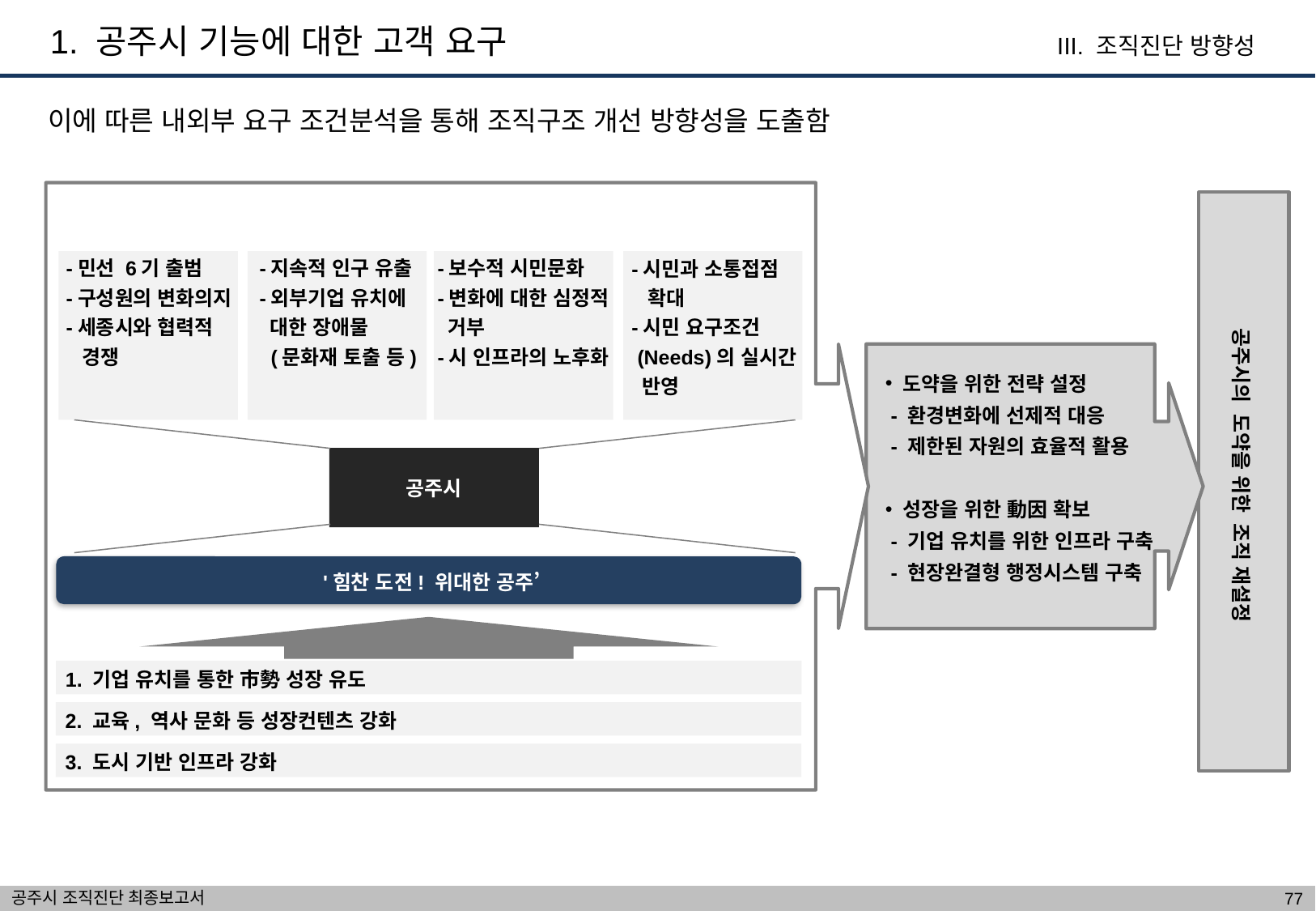

1. 공주시 기능에 대한 고객 요구
III. 조직진단 방향성
이에 따른 내외부 요구 조건분석을 통해 조직구조 개선 방향성을 도출함

Policy
Economic
Social
Technology
공주시의  도약을 위한  조직 재설정

-민선 6기 출범
-구성원의 변화의지
-세종시와 협력적
  경쟁
-지속적 인구 유출
-외부기업 유치에
 대한 장애물
  (문화재 토출 등)
-보수적 시민문화
-변화에 대한 심정적
 거부
-시 인프라의 노후화
-시민과 소통접점
  확대
-시민 요구조건
 (Needs)의 실시간
 반영

 도약을 위한 전략 설정
 - 환경변화에 선제적 대응
 - 제한된 자원의 효율적 활용

 성장을 위한 動因 확보
 - 기업 유치를 위한 인프라 구축
 - 현장완결형 행정시스템 구축
공주시
 '힘찬 도전! 위대한 공주’
1. 기업 유치를 통한 市勢 성장 유도
2. 교육, 역사 문화 등 성장컨텐츠 강화
3. 도시 기반 인프라 강화